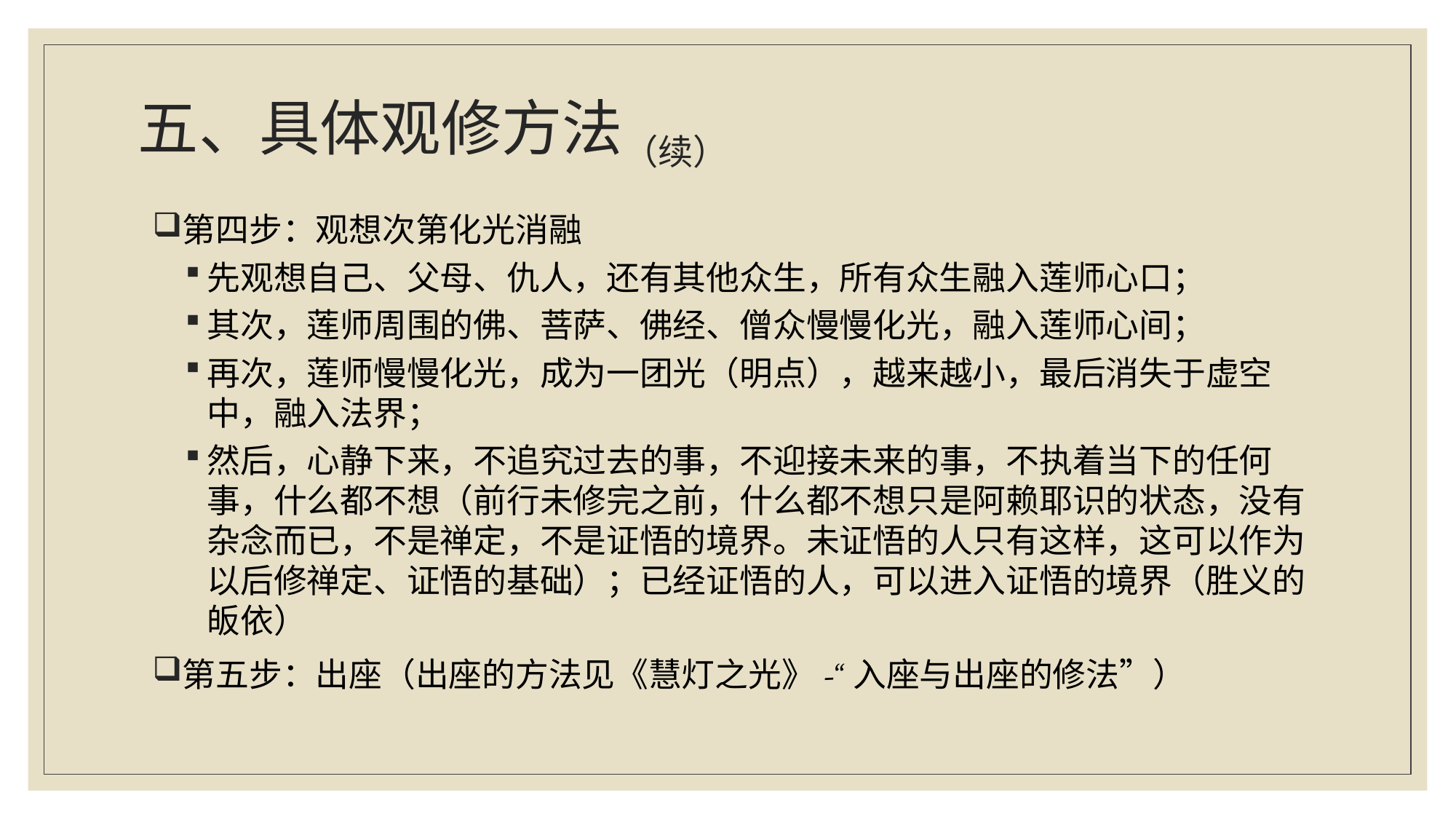

# 五、具体观修方法（续）
第四步：观想次第化光消融
先观想自己、父母、仇人，还有其他众生，所有众生融入莲师心口；
其次，莲师周围的佛、菩萨、佛经、僧众慢慢化光，融入莲师心间；
再次，莲师慢慢化光，成为一团光（明点），越来越小，最后消失于虚空中，融入法界；
然后，心静下来，不追究过去的事，不迎接未来的事，不执着当下的任何事，什么都不想（前行未修完之前，什么都不想只是阿赖耶识的状态，没有杂念而已，不是禅定，不是证悟的境界。未证悟的人只有这样，这可以作为以后修禅定、证悟的基础）；已经证悟的人，可以进入证悟的境界（胜义的皈依）
第五步：出座（出座的方法见《慧灯之光》-“入座与出座的修法”）